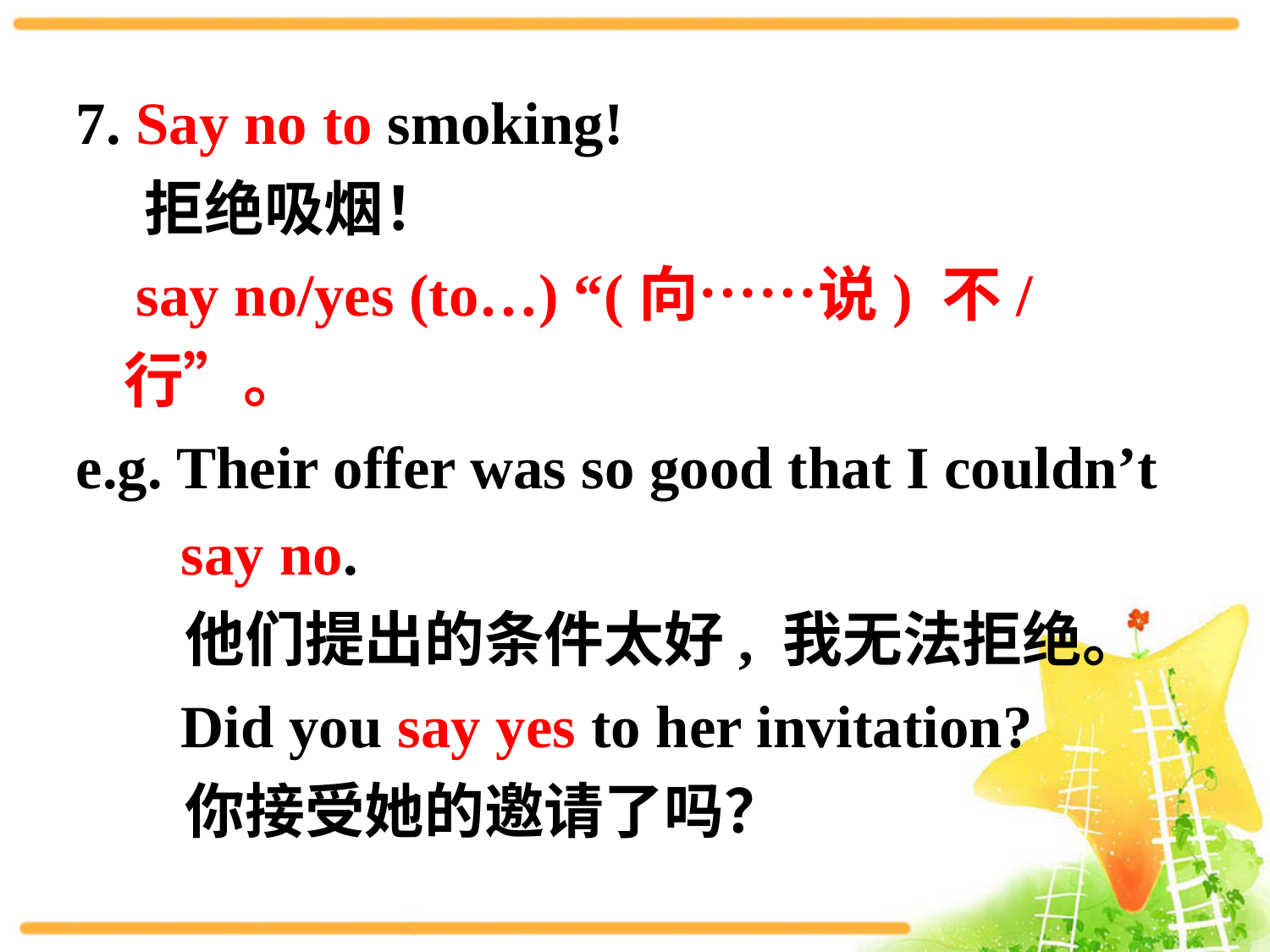

7. Say no to smoking!
    拒绝吸烟！
    say no/yes (to…) “(向……说) 不/行”。
e.g. Their offer was so good that I couldn’t
       say no.
       他们提出的条件太好, 我无法拒绝。
       Did you say yes to her invitation?
       你接受她的邀请了吗？